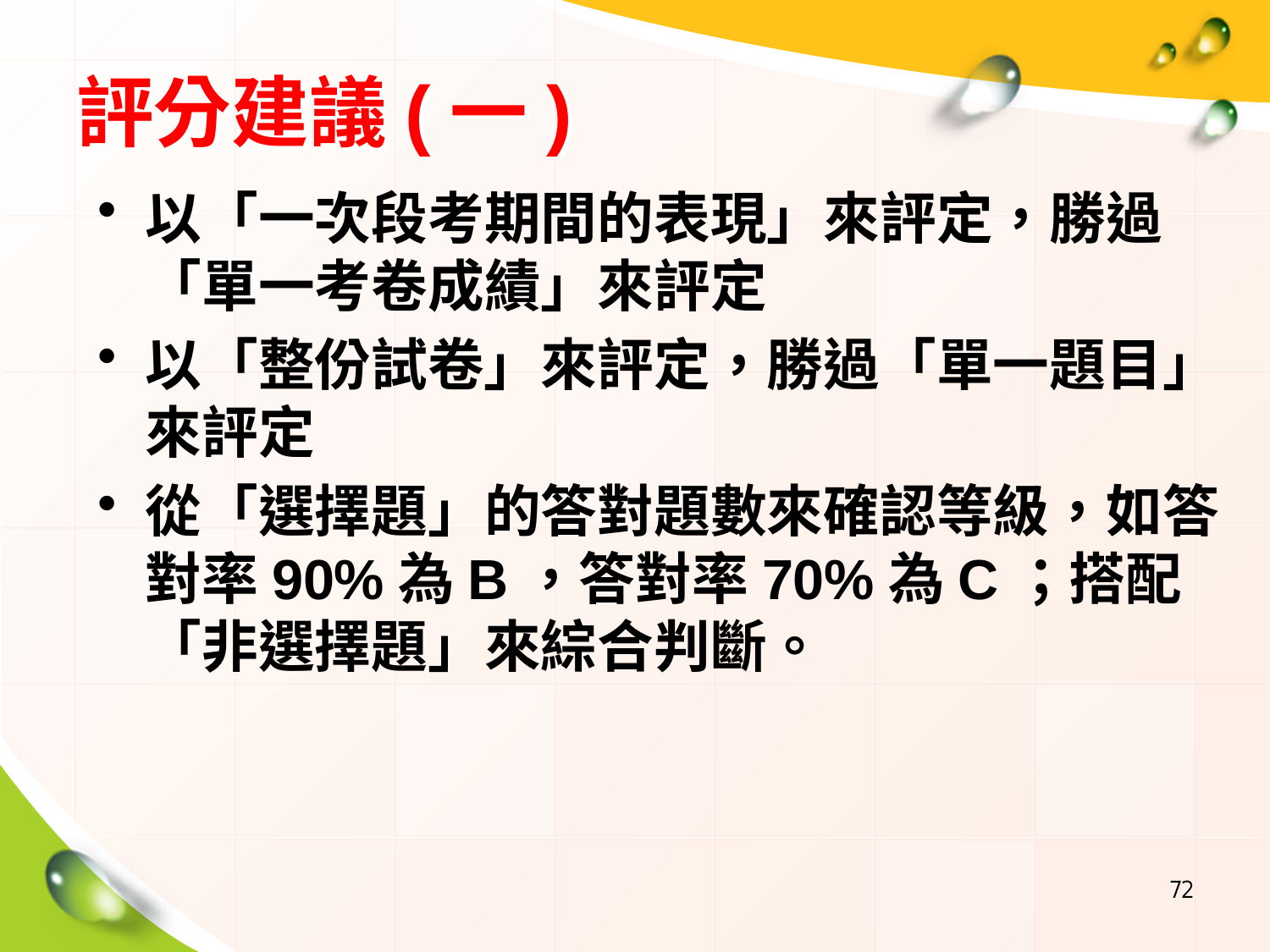

# 評分建議(一)
以「一次段考期間的表現」來評定，勝過「單一考卷成績」來評定
以「整份試卷」來評定，勝過「單一題目」來評定
從「選擇題」的答對題數來確認等級，如答對率90%為B，答對率70%為C；搭配「非選擇題」來綜合判斷。
72